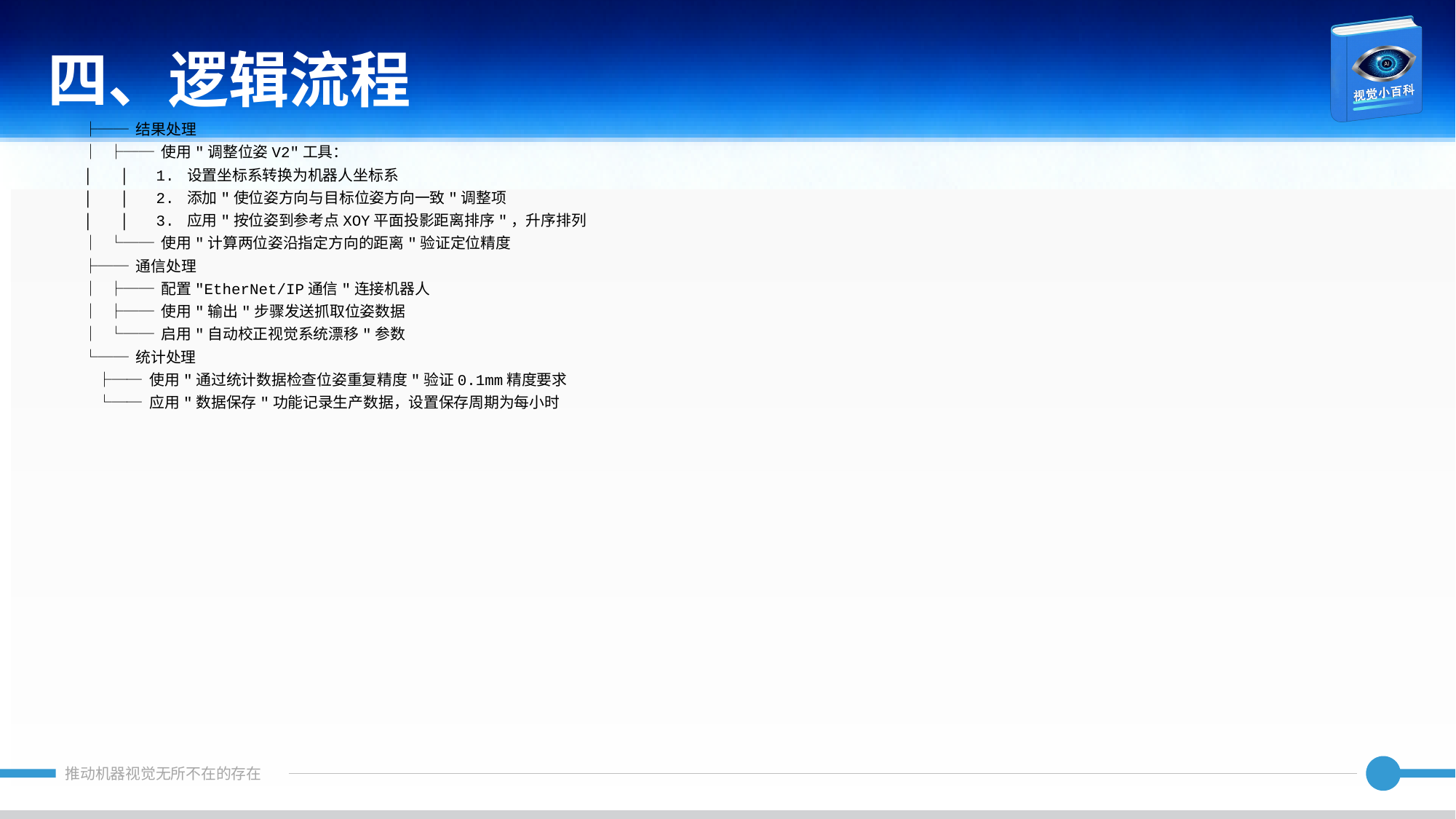

四、逻辑流程

├── 结果处理
│   ├── 使用"调整位姿V2"工具：
│   │   1. 设置坐标系转换为机器人坐标系
│   │   2. 添加"使位姿方向与目标位姿方向一致"调整项
│   │   3. 应用"按位姿到参考点XOY平面投影距离排序"，升序排列
│   └── 使用"计算两位姿沿指定方向的距离"验证定位精度
├── 通信处理
│   ├── 配置"EtherNet/IP通信"连接机器人
│   ├── 使用"输出"步骤发送抓取位姿数据
│   └── 启用"自动校正视觉系统漂移"参数
└── 统计处理
    ├── 使用"通过统计数据检查位姿重复精度"验证0.1mm精度要求
    └── 应用"数据保存"功能记录生产数据，设置保存周期为每小时
10